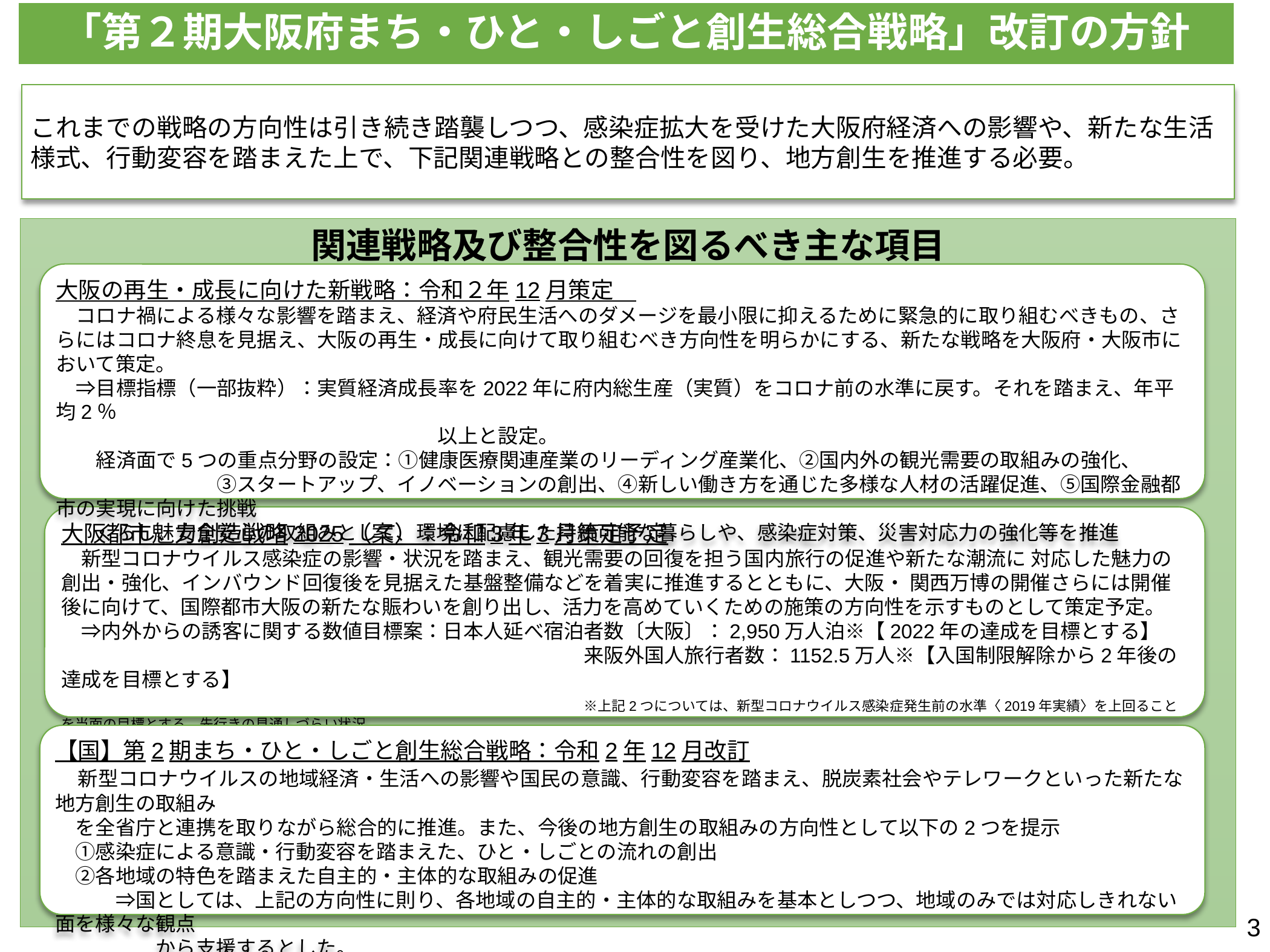

「第２期大阪府まち・ひと・しごと創生総合戦略」改訂の方針
これまでの戦略の方向性は引き続き踏襲しつつ、感染症拡大を受けた大阪府経済への影響や、新たな生活様式、行動変容を踏まえた上で、下記関連戦略との整合性を図り、地方創生を推進する必要。
関連戦略及び整合性を図るべき主な項目
大阪の再生・成長に向けた新戦略：令和２年12月策定
　コロナ禍による様々な影響を踏まえ、経済や府民生活へのダメージを最小限に抑えるために緊急的に取り組むべきもの、さらにはコロナ終息を見据え、大阪の再生・成長に向けて取り組むべき方向性を明らかにする、新たな戦略を大阪府・大阪市において策定。
　⇒目標指標（一部抜粋）：実質経済成長率を2022年に府内総生産（実質）をコロナ前の水準に戻す。それを踏まえ、年平均2％
　　　　　　　　　　　　　　　　　　　以上と設定。
　　経済面で5つの重点分野の設定：①健康医療関連産業のリーディング産業化、②国内外の観光需要の取組みの強化、
　　　　　　　　③スタートアップ、イノベーションの創出、④新しい働き方を通じた多様な人材の活躍促進、⑤国際金融都市の実現に向けた挑戦
　　くらし、安全安心の取組みとして、環境に配慮した持続可能な暮らしや、感染症対策、災害対応力の強化等を推進
大阪都市魅力創造戦略2025（案）：令和3年3月策定予定
　新型コロナウイルス感染症の影響・状況を踏まえ、観光需要の回復を担う国内旅行の促進や新たな潮流に 対応した魅力の創出・強化、インバウンド回復後を見据えた基盤整備などを着実に推進するとともに、大阪・ 関西万博の開催さらには開催後に向けて、国際都市大阪の新たな賑わいを創り出し、活力を高めていくための施策の方向性を示すものとして策定予定。
　⇒内外からの誘客に関する数値目標案：日本人延べ宿泊者数〔大阪〕：2,950万人泊※【2022年の達成を目標とする】
　　　　　　　　　　　　　　　　　　　　　　　　　　来阪外国人旅行者数：1152.5万人※【入国制限解除から2年後の達成を目標とする】
　　　　　　　　　　　　　　　　　　　　　　　　　　※上記2つについては、新型コロナウイルス感染症発生前の水準〈2019年実績〉を上回ることを当面の目標とする。先行きの見通しづらい状況
　　　　　　　　　　　　　　　　　　　　　　　　　　　　　　　　　　　　　　　　を踏まえ社会経済情勢等の変化に応じて、目標値、達成をめざす時期等について、必要に応じて柔軟に見直しを行っていく
【国】第2期まち・ひと・しごと創生総合戦略：令和2年12月改訂
　新型コロナウイルスの地域経済・生活への影響や国民の意識、行動変容を踏まえ、脱炭素社会やテレワークといった新たな地方創生の取組み
　を全省庁と連携を取りながら総合的に推進。また、今後の地方創生の取組みの方向性として以下の2つを提示
　①感染症による意識・行動変容を踏まえた、ひと・しごとの流れの創出
　②各地域の特色を踏まえた自主的・主体的な取組みの促進
　　　⇒国としては、上記の方向性に則り、各地域の自主的・主体的な取組みを基本としつつ、地域のみでは対応しきれない面を様々な観点
　　　　　から支援するとした。

3